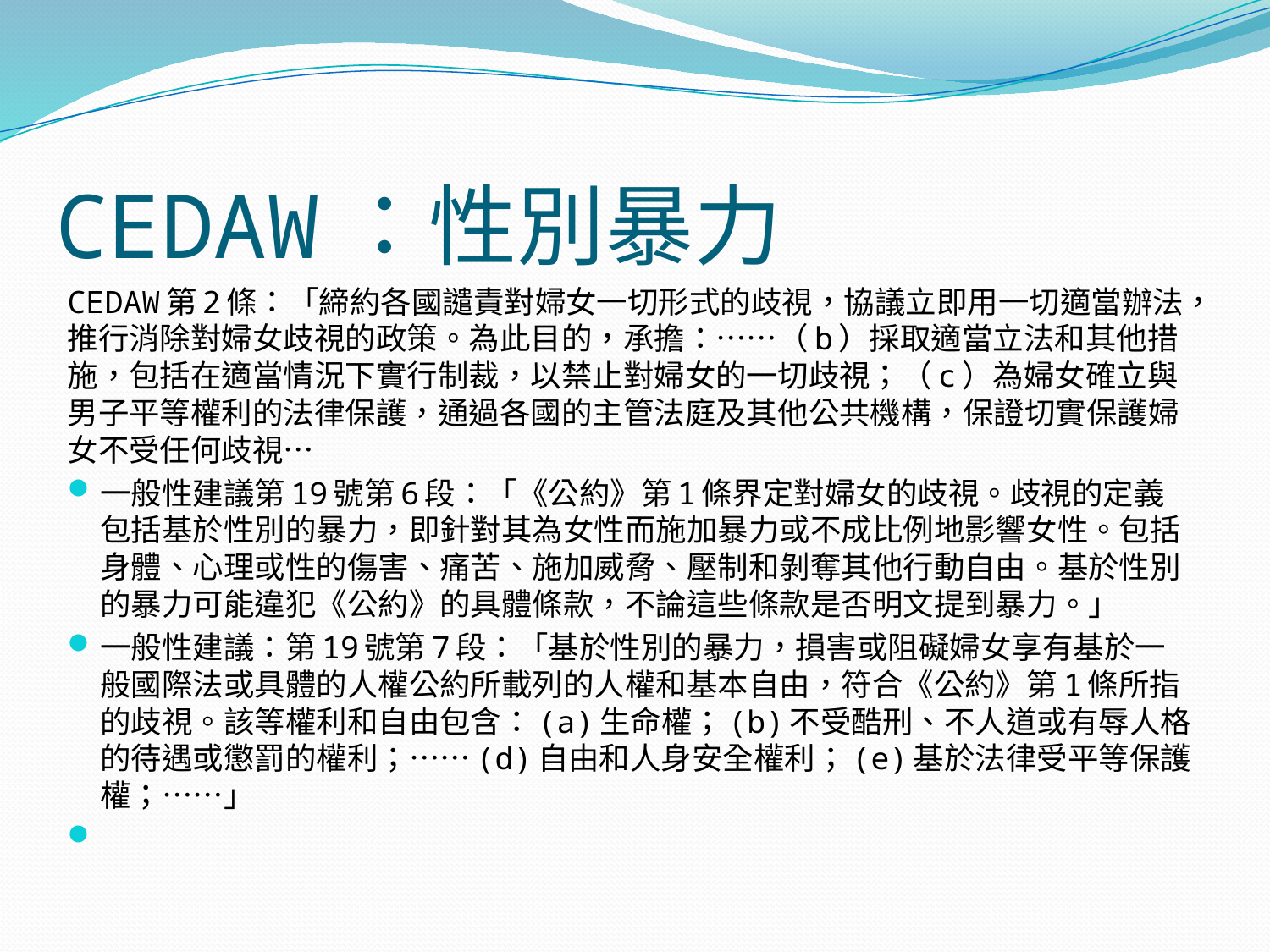

# CEDAW：性別暴力
CEDAW第2條：「締約各國譴責對婦女一切形式的歧視，協議立即用一切適當辦法，推行消除對婦女歧視的政策。為此目的，承擔：……（b）採取適當立法和其他措施，包括在適當情況下實行制裁，以禁止對婦女的一切歧視；（c）為婦女確立與男子平等權利的法律保護，通過各國的主管法庭及其他公共機構，保證切實保護婦女不受任何歧視…
一般性建議第19號第6段：「《公約》第1條界定對婦女的歧視。歧視的定義包括基於性別的暴力，即針對其為女性而施加暴力或不成比例地影響女性。包括身體、心理或性的傷害、痛苦、施加威脅、壓制和剝奪其他行動自由。基於性別的暴力可能違犯《公約》的具體條款，不論這些條款是否明文提到暴力。」
一般性建議：第19號第7段：「基於性別的暴力，損害或阻礙婦女享有基於一般國際法或具體的人權公約所載列的人權和基本自由，符合《公約》第1條所指的歧視。該等權利和自由包含：(a)生命權；(b)不受酷刑、不人道或有辱人格的待遇或懲罰的權利；……(d)自由和人身安全權利；(e)基於法律受平等保護權；……」